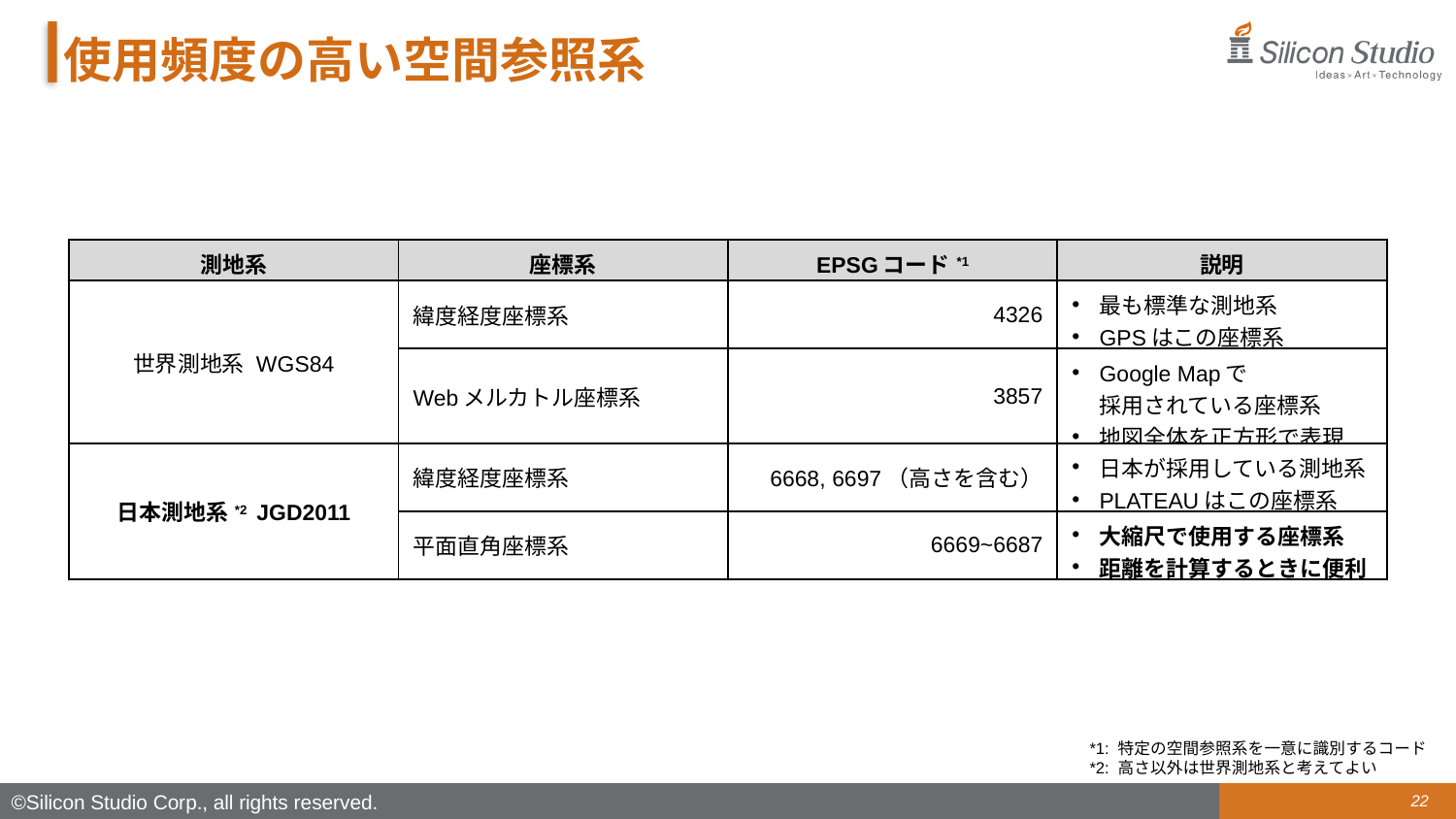

# 使用頻度の高い空間参照系
| 測地系 | 座標系 | EPSGコード\*1 | 説明 |
| --- | --- | --- | --- |
| 世界測地系 WGS84 | 緯度経度座標系 | 4326 | 最も標準な測地系 GPSはこの座標系 |
|  | Webメルカトル座標系 | 3857 | Google Mapで 採用されている座標系 地図全体を正方形で表現 |
| 日本測地系\*2 JGD2011 | 緯度経度座標系 | 6668, 6697（高さを含む） | 日本が採用している測地系 PLATEAUはこの座標系 |
|  | 平面直角座標系 | 6669~6687 | 大縮尺で使用する座標系 距離を計算するときに便利 |
*1: 特定の空間参照系を一意に識別するコード
*2: 高さ以外は世界測地系と考えてよい